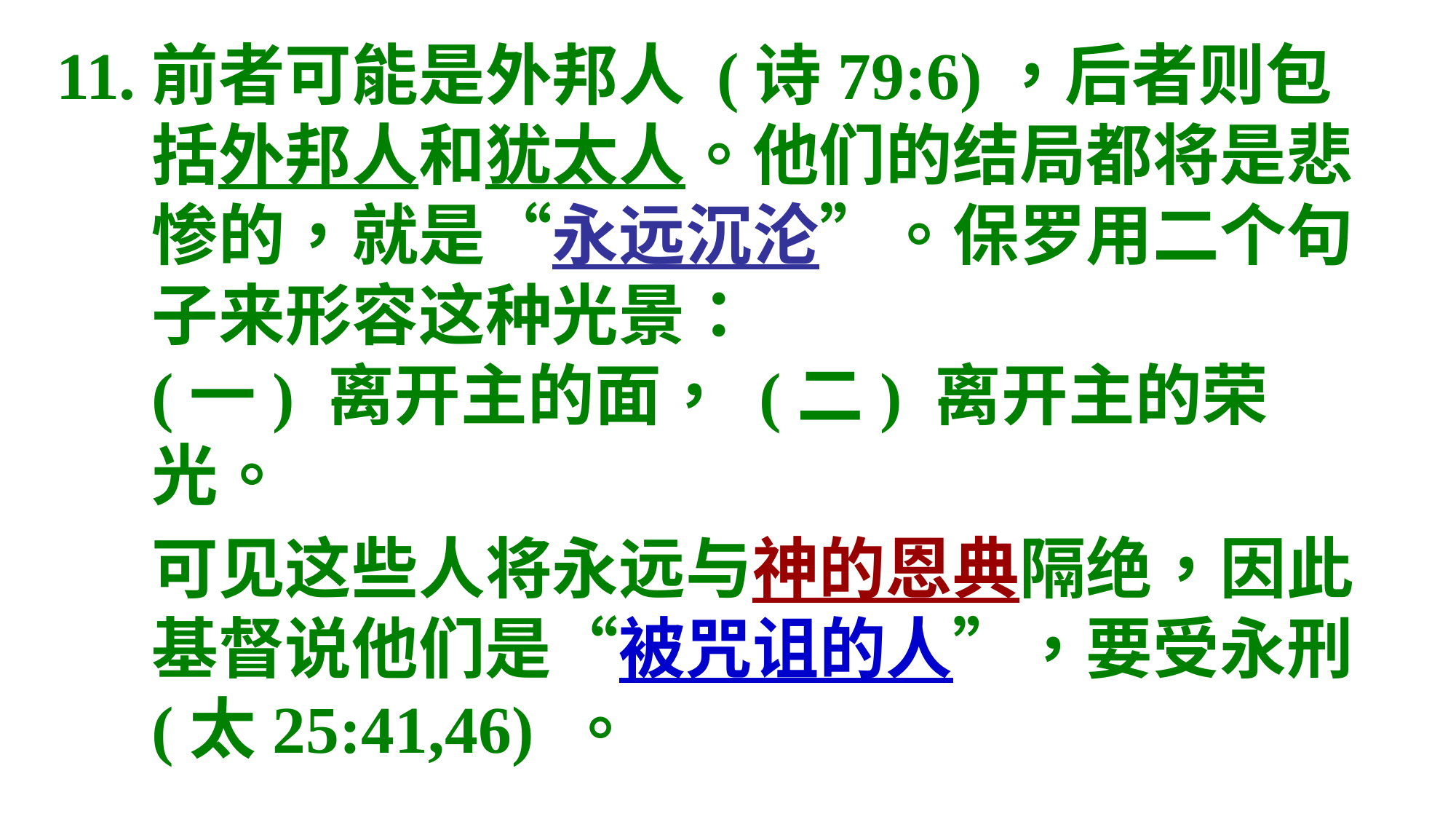

11.	前者可能是外邦人 (诗79:6)，后者则包括外邦人和犹太人。他们的结局都将是悲惨的，就是“永远沉沦”。保罗用二个句子来形容这种光景：
(一) 离开主的面， (二) 离开主的荣光。
	可见这些人将永远与神的恩典隔绝，因此基督说他们是“被咒诅的人”，要受永刑  (太25:41,46) 。